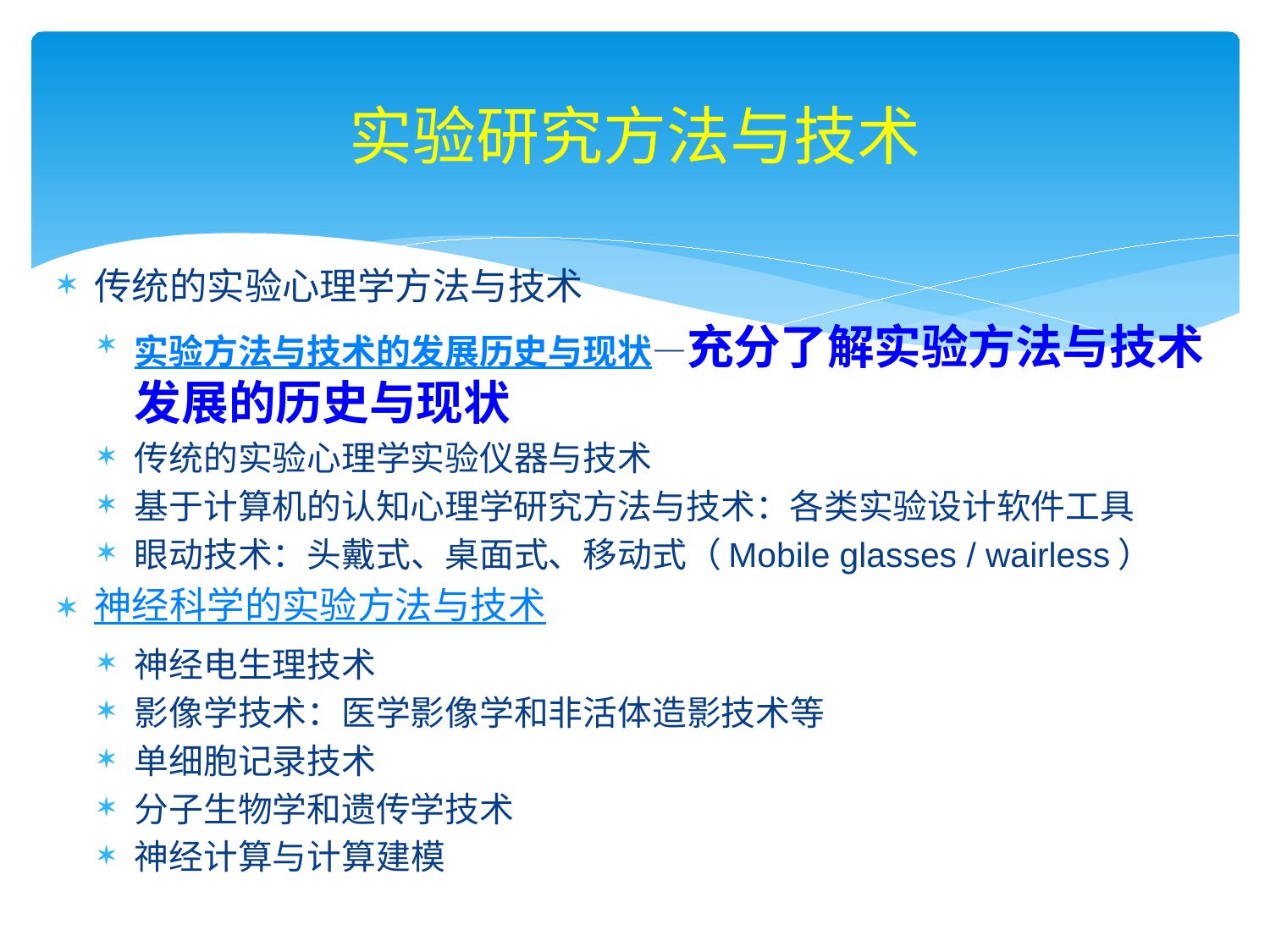

# 实验研究方法与技术
传统的实验心理学方法与技术
实验方法与技术的发展历史与现状—充分了解实验方法与技术发展的历史与现状
传统的实验心理学实验仪器与技术
基于计算机的认知心理学研究方法与技术：各类实验设计软件工具
眼动技术：头戴式、桌面式、移动式（Mobile glasses / wairless）
神经科学的实验方法与技术
神经电生理技术
影像学技术：医学影像学和非活体造影技术等
单细胞记录技术
分子生物学和遗传学技术
神经计算与计算建模